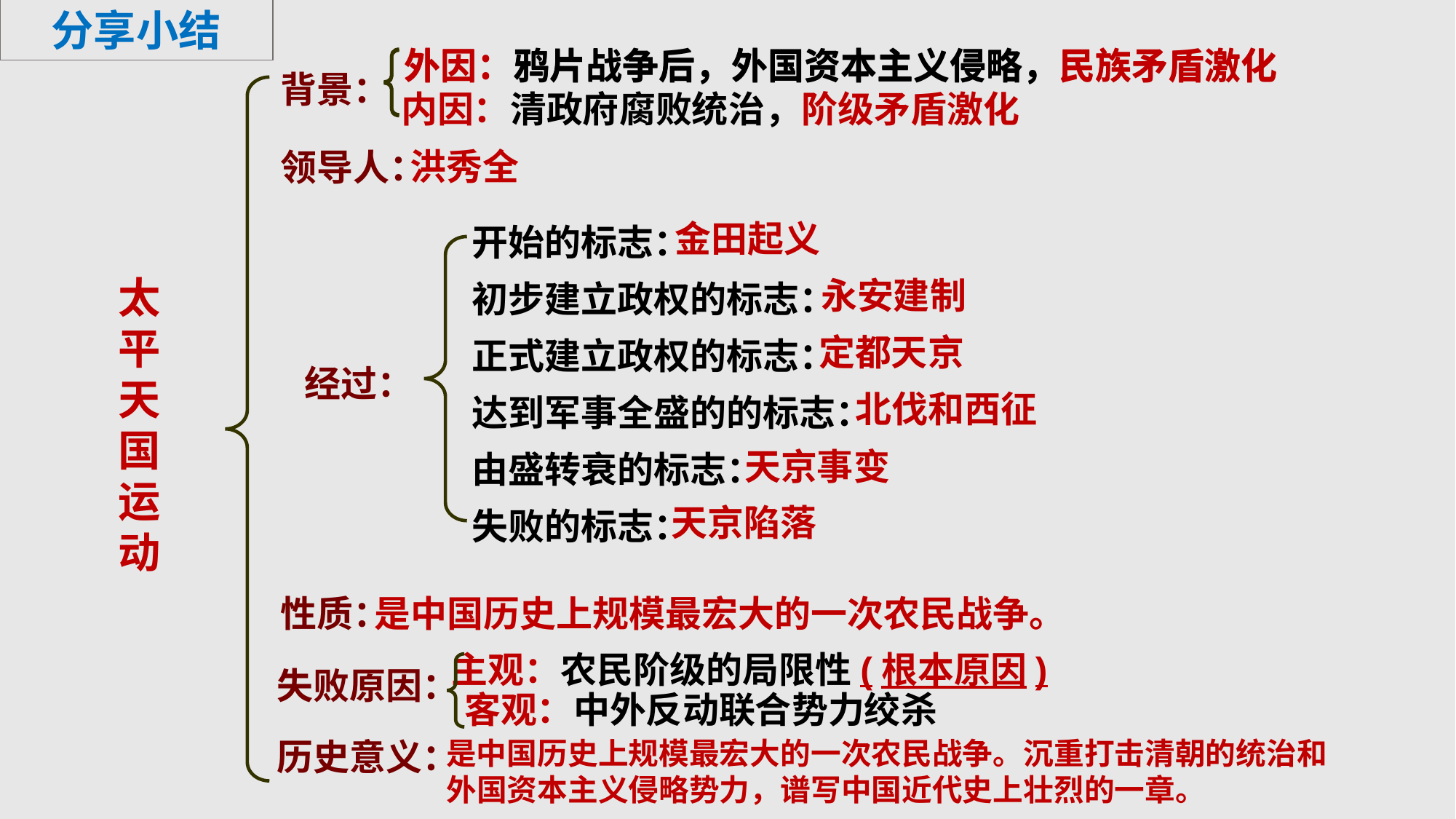

分享小结
外因：鸦片战争后，外国资本主义侵略，民族矛盾激化
外因：鸦片战争后，外国资本主义侵略，民族矛盾激化

背景：

内因：清政府腐败统治，阶级矛盾激化
洪秀全
领导人：
开始的标志：
初步建立政权的标志：
正式建立政权的标志：
达到军事全盛的的标志：
由盛转衰的标志：
失败的标志：
金田起义

太平天国运动
永安建制
定都天京
经过：
北伐和西征
天京事变
天京陷落
是中国历史上规模最宏大的一次农民战争。
性质：
主观：农民阶级的局限性(根本原因)

失败原因：
客观：中外反动联合势力绞杀
历史意义：
是中国历史上规模最宏大的一次农民战争。沉重打击清朝的统治和
外国资本主义侵略势力，谱写中国近代史上壮烈的一章。